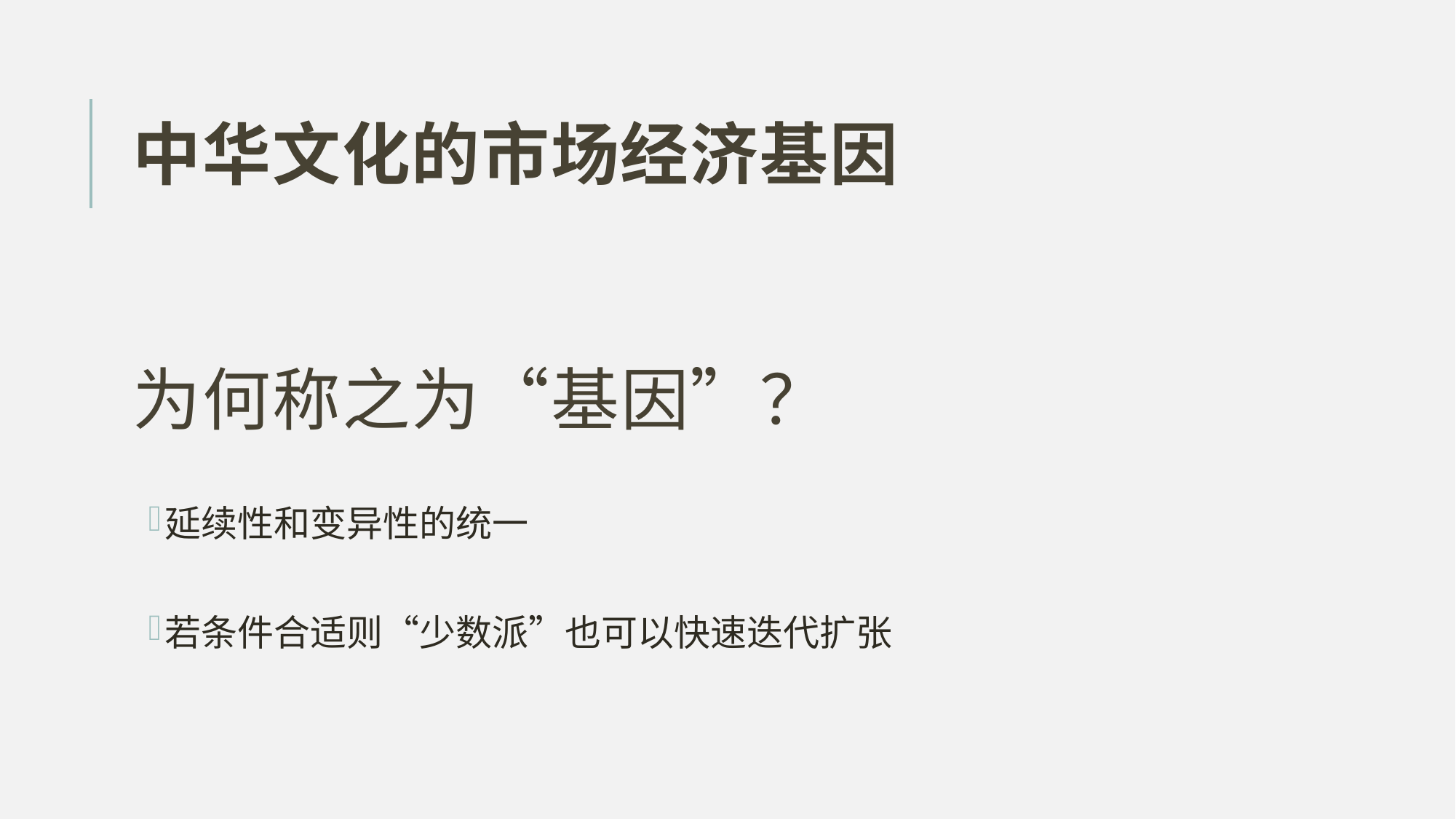

# 中华文化的市场经济基因
为何称之为“基因”？

延续性和变异性的统一

若条件合适则“少数派”也可以快速迭代扩张